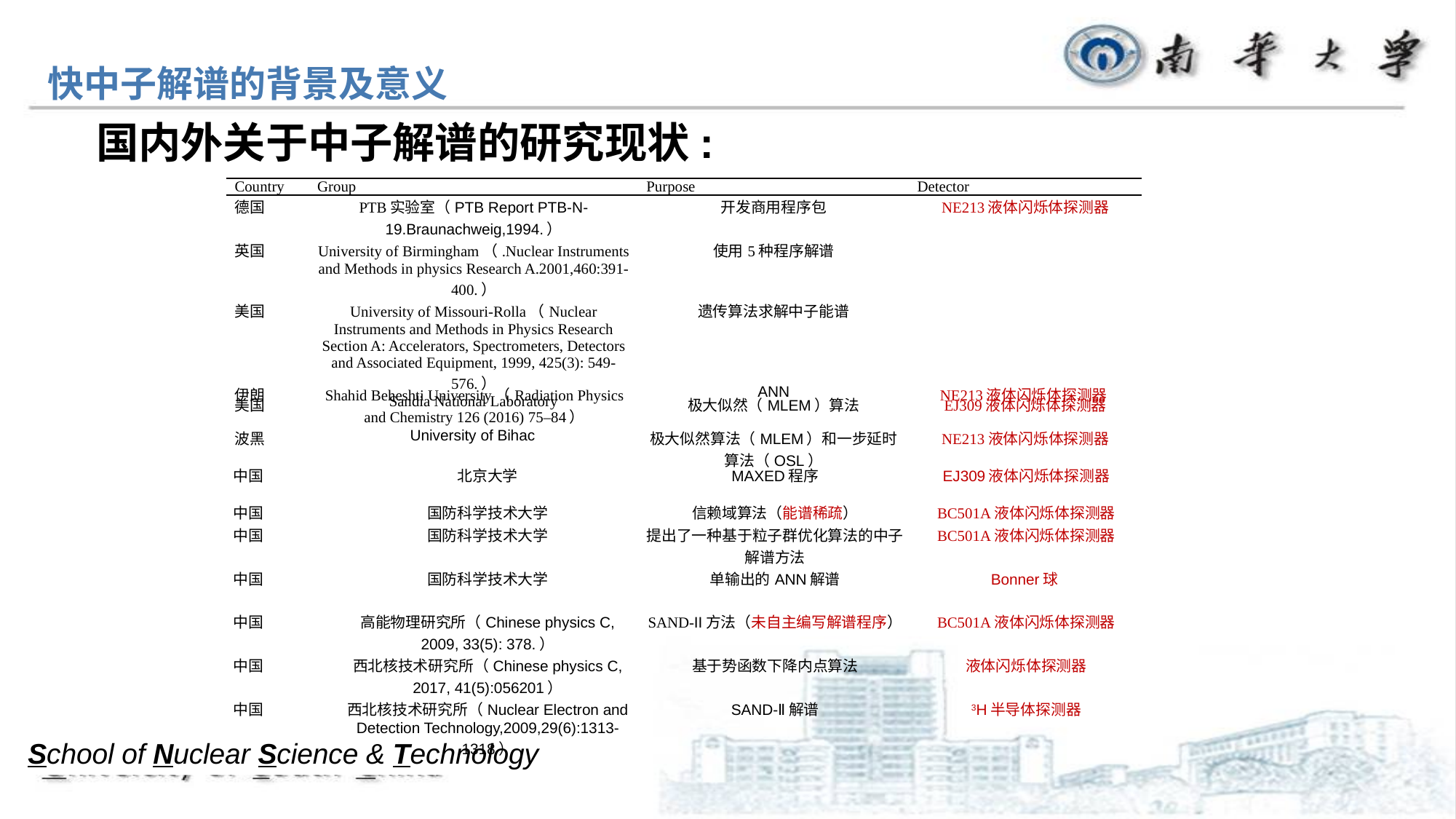

快中子解谱的背景及意义
国内外关于中子解谱的研究现状:

| Country | Group | Purpose | Detector |
| --- | --- | --- | --- |
| 德国 | PTB实验室（PTB Report PTB-N-19.Braunachweig,1994.） | 开发商用程序包 | NE213液体闪烁体探测器 |
| 英国 | University of Birmingham（.Nuclear Instruments and Methods in physics Research A.2001,460:391-400.） | 使用5种程序解谱 |  |
| 美国 | University of Missouri-Rolla（Nuclear Instruments and Methods in Physics Research Section A: Accelerators, Spectrometers, Detectors and Associated Equipment, 1999, 425(3): 549-576.） | 遗传算法求解中子能谱 |  |
| 美国 | Sandia National Laboratory | 极大似然（MLEM）算法 | EJ309液体闪烁体探测器 |
| 伊朗 | Shahid Beheshti University（Radiation Physics and Chemistry 126 (2016) 75–84） | ANN | NE213液体闪烁体探测器 |
| --- | --- | --- | --- |
| 波黑 | University of Bihac | 极大似然算法（MLEM）和一步延时算法（OSL） | NE213液体闪烁体探测器 |
| 中国 | 北京大学 | MAXED程序 | EJ309液体闪烁体探测器 |
| --- | --- | --- | --- |
| 中国 | 国防科学技术大学 | 信赖域算法（能谱稀疏） | BC501A液体闪烁体探测器 |
| 中国 | 国防科学技术大学 | 提出了一种基于粒子群优化算法的中子解谱方法 | BC501A液体闪烁体探测器 |
| 中国 | 国防科学技术大学 | 单输出的ANN解谱 | Bonner球 |
| 中国 | 高能物理研究所（Chinese physics C, 2009, 33(5): 378.） | SAND-II方法（未自主编写解谱程序） | BC501A液体闪烁体探测器 |
| 中国 | 西北核技术研究所（Chinese physics C, 2017, 41(5):056201） | 基于势函数下降内点算法 | 液体闪烁体探测器 |
| 中国 | 西北核技术研究所（Nuclear Electron and Detection Technology,2009,29(6):1313-1318） | SAND-Ⅱ解谱 | 3H半导体探测器 |